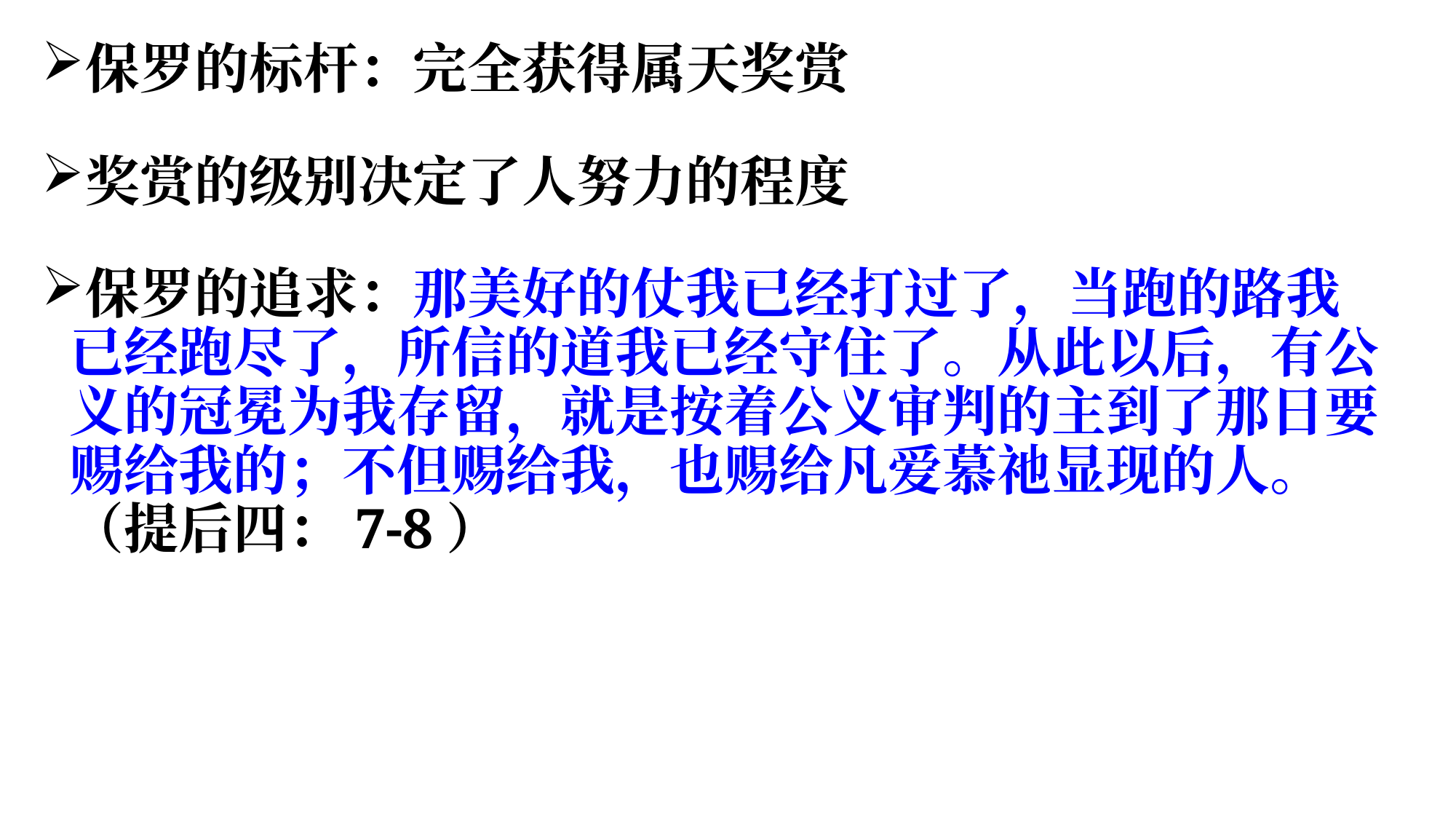

保罗的标杆：完全获得属天奖赏

奖赏的级别决定了人努力的程度

保罗的追求：那美好的仗我已经打过了，当跑的路我已经跑尽了，所信的道我已经守住了。从此以后，有公义的冠冕为我存留，就是按着公义审判的主到了那日要赐给我的；不但赐给我，也赐给凡爱慕祂显现的人。（提后四：7-8）